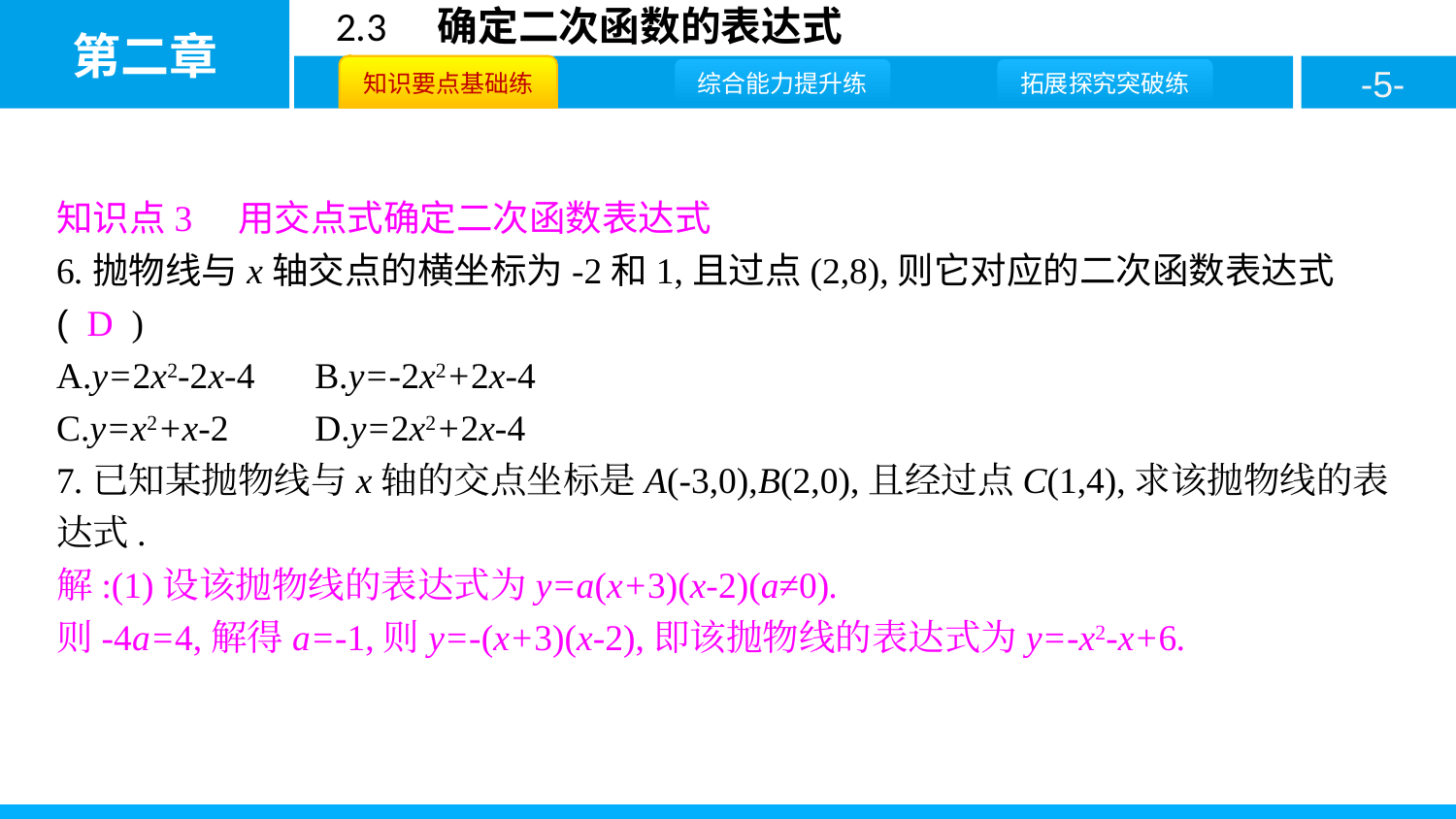

知识点3　用交点式确定二次函数表达式
6.抛物线与x轴交点的横坐标为-2和1,且过点(2,8),则它对应的二次函数表达式为 (  D  )
A.y=2x2-2x-4	B.y=-2x2+2x-4
C.y=x2+x-2	D.y=2x2+2x-4
7.已知某抛物线与x轴的交点坐标是A(-3,0),B(2,0),且经过点C(1,4),求该抛物线的表达式.
解:(1)设该抛物线的表达式为y=a(x+3)(x-2)(a≠0).
则-4a=4,解得a=-1,则y=-(x+3)(x-2),即该抛物线的表达式为y=-x2-x+6.